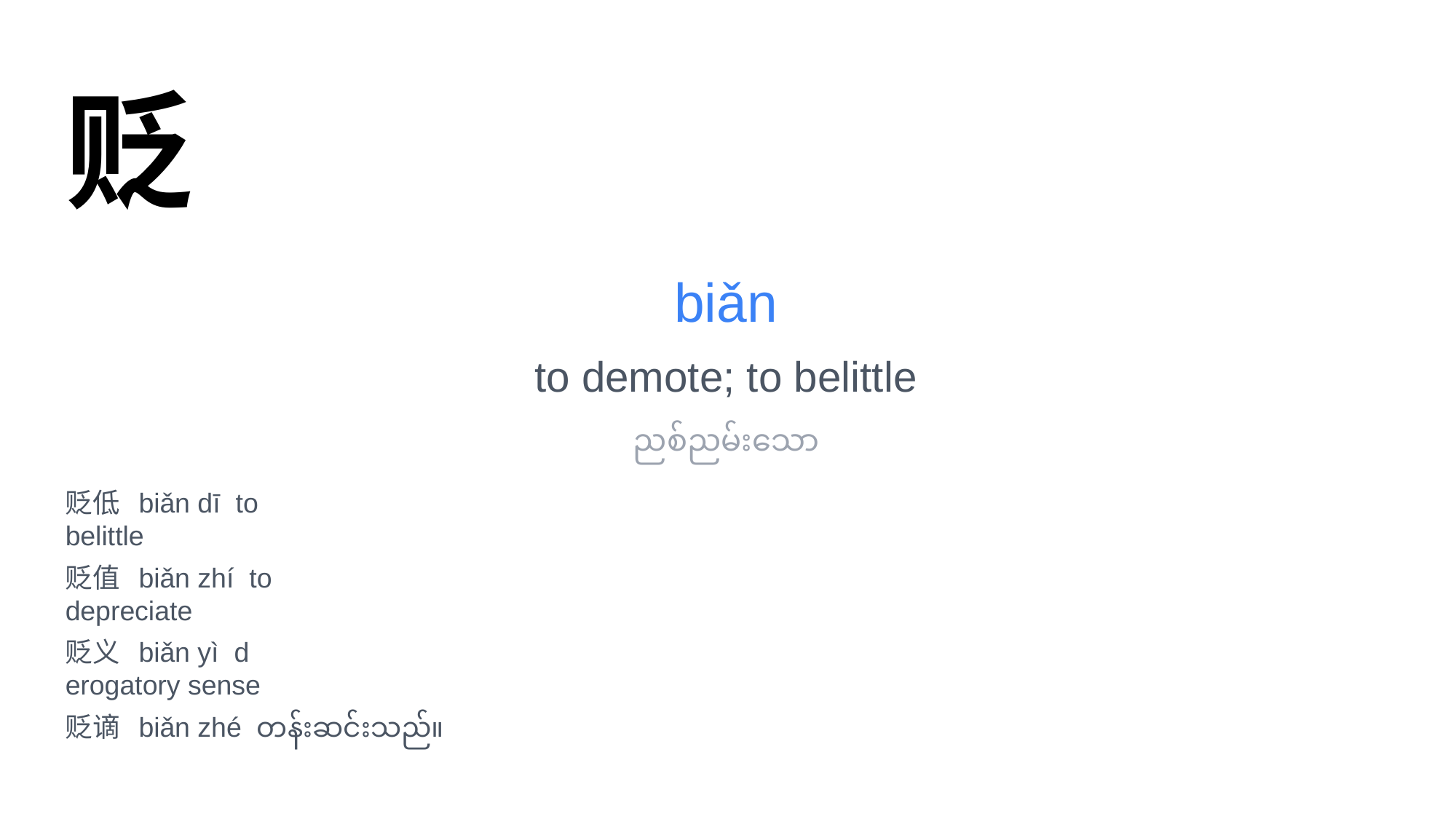

贬
biǎn
to demote; to belittle
ညစ်ညမ်းသော
贬低  biǎn dī  to
belittle
贬值  biǎn zhí  to
depreciate
贬义  biǎn yì  d
erogatory sense
贬谪  biǎn zhé  တန်းဆင်းသည်။